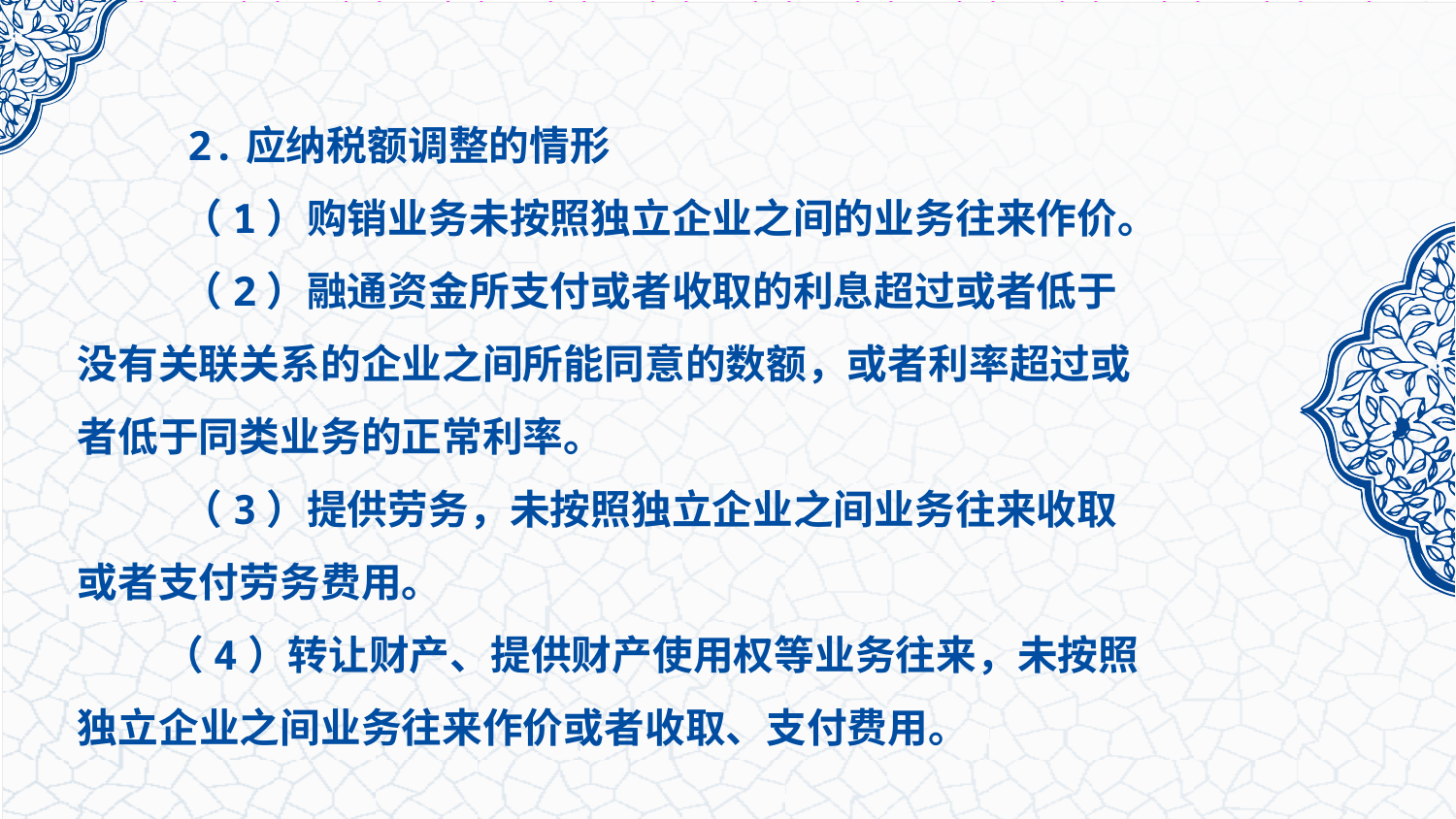

2.应纳税额调整的情形
 （1）购销业务未按照独立企业之间的业务往来作价。
 （2）融通资金所支付或者收取的利息超过或者低于没有关联关系的企业之间所能同意的数额，或者利率超过或者低于同类业务的正常利率。
 （3）提供劳务，未按照独立企业之间业务往来收取或者支付劳务费用。
（4）转让财产、提供财产使用权等业务往来，未按照独立企业之间业务往来作价或者收取、支付费用。